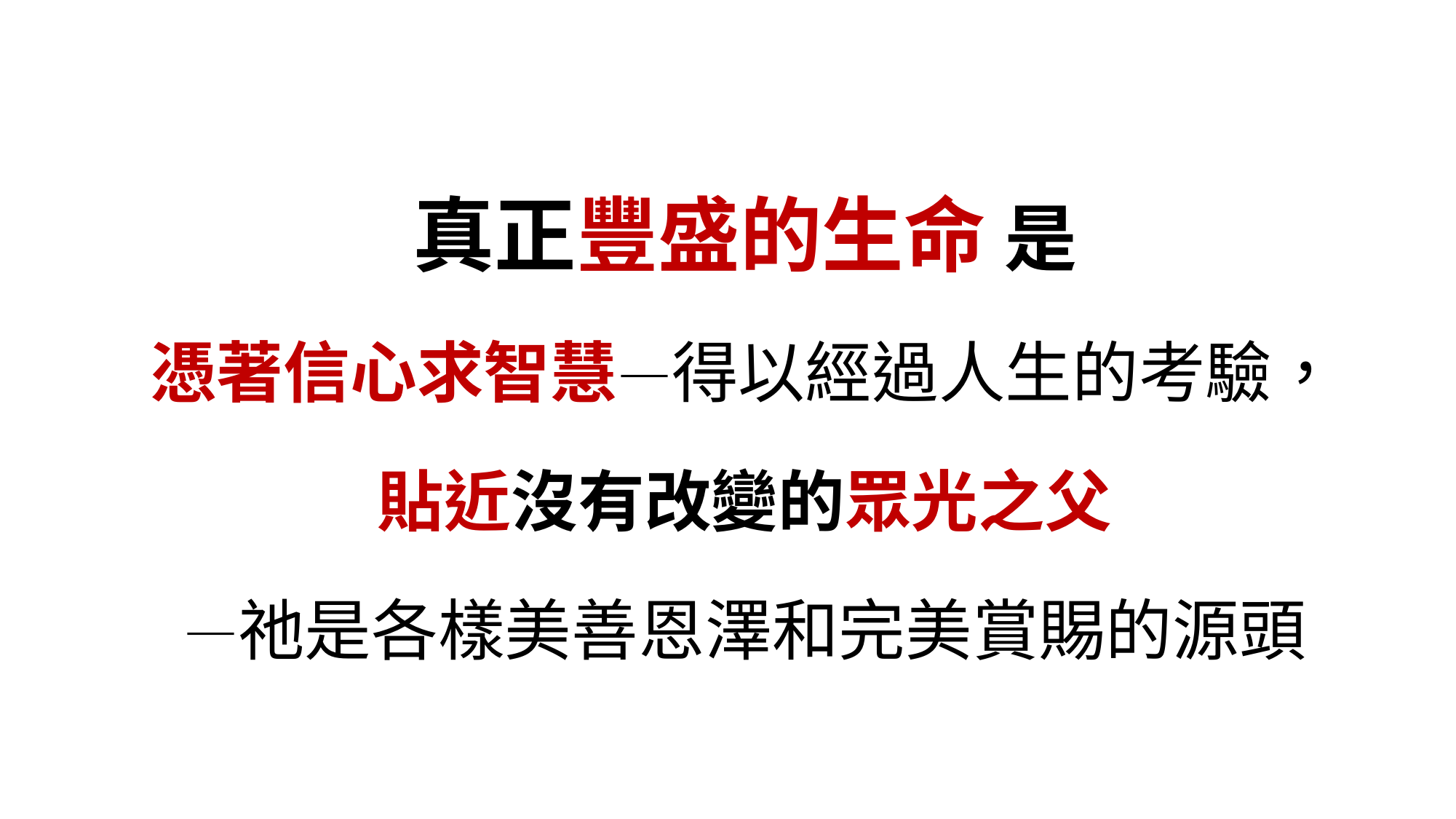

# 真正豐盛的生命 是 憑著信心求智慧—得以經過人生的考驗， 貼近沒有改變的眾光之父 —祂是各樣美善恩澤和完美賞賜的源頭